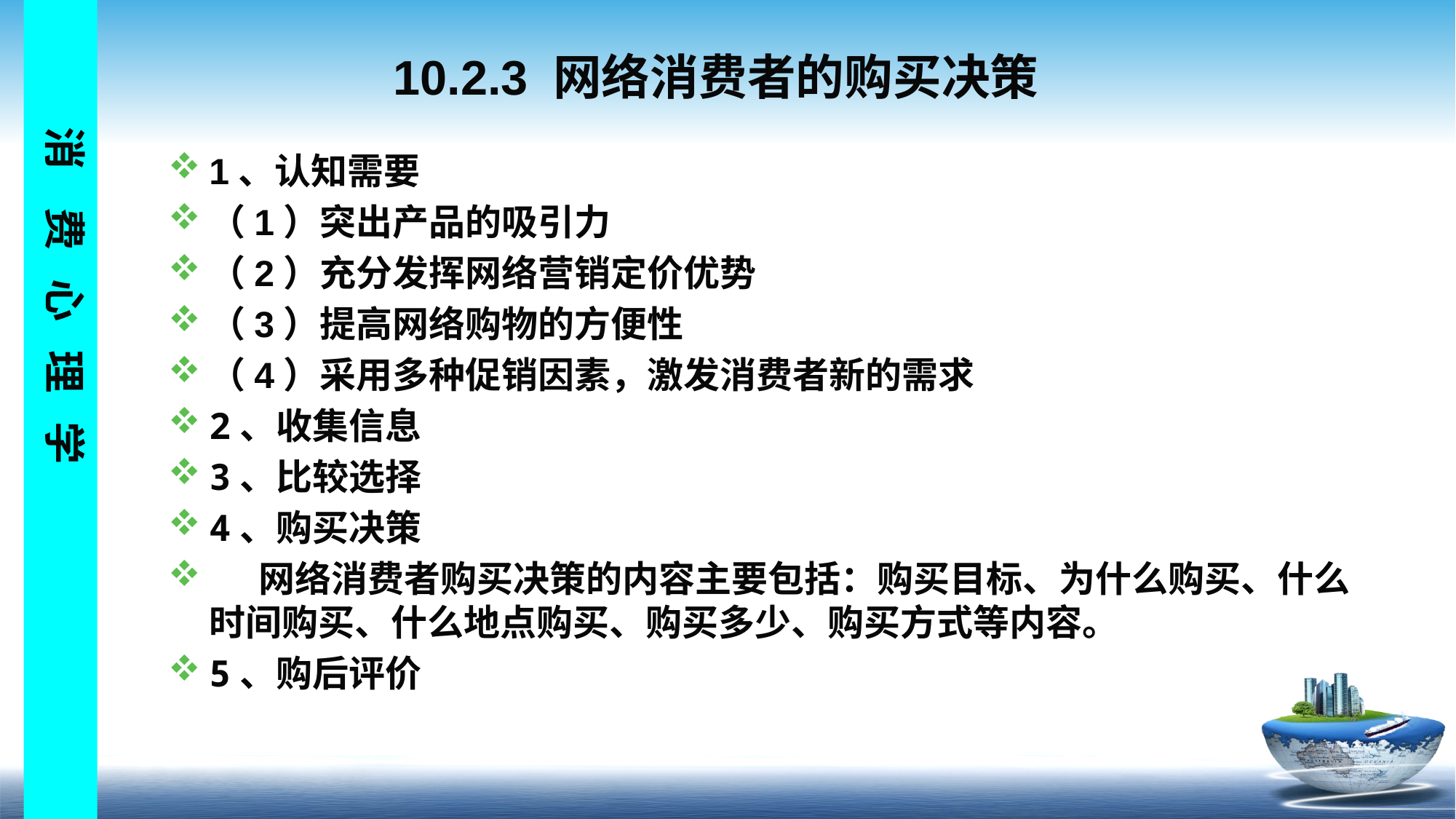

# 10.2.3 网络消费者的购买决策
1、认知需要
（1）突出产品的吸引力
（2）充分发挥网络营销定价优势
（3）提高网络购物的方便性
（4）采用多种促销因素，激发消费者新的需求
2、收集信息
3、比较选择
4、购买决策
     网络消费者购买决策的内容主要包括：购买目标、为什么购买、什么时间购买、什么地点购买、购买多少、购买方式等内容。
5、购后评价